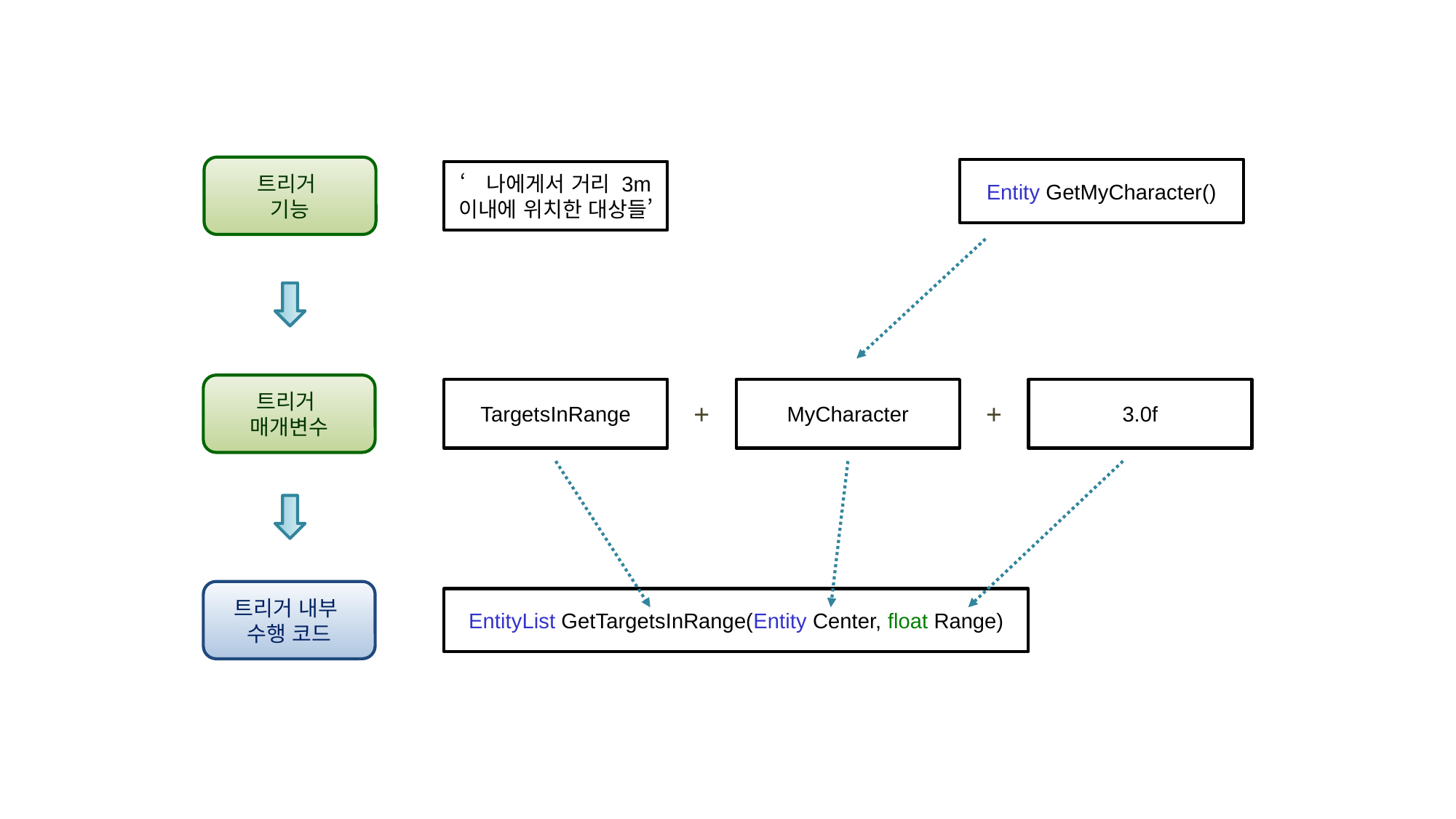

트리거
기능
Entity GetMyCharacter()
‘나에게서 거리 3m 이내에 위치한 대상들’

트리거
매개변수
TargetsInRange
MyCharacter
3.0f
+
+

트리거 내부
수행 코드
EntityList GetTargetsInRange(Entity Center, float Range)